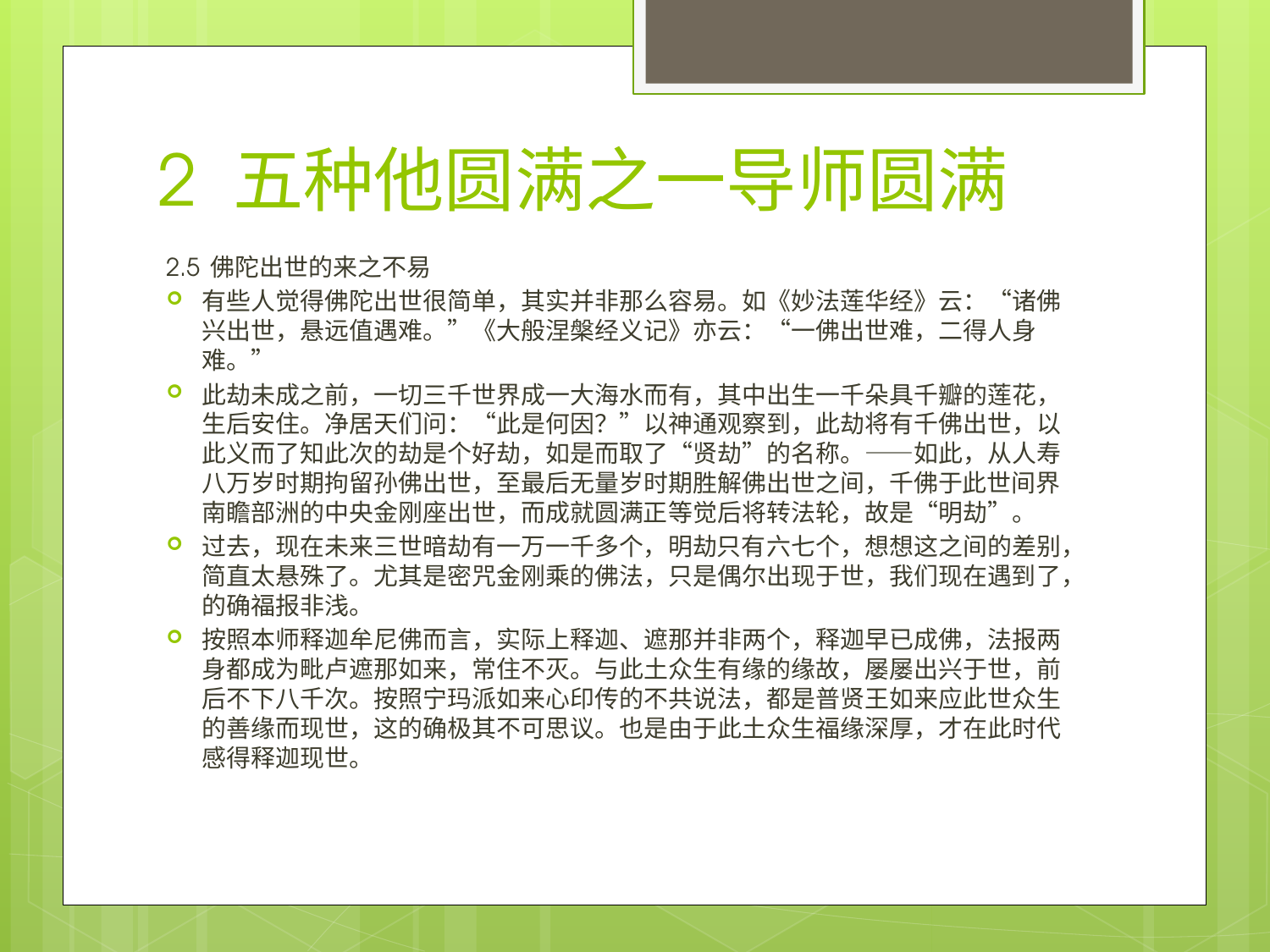

# 2 五种他圆满之一导师圆满
2.5 佛陀出世的来之不易
有些人觉得佛陀出世很简单，其实并非那么容易。如《妙法莲华经》云：“诸佛兴出世，悬远值遇难。”《大般涅槃经义记》亦云：“一佛出世难，二得人身难。”
此劫未成之前，一切三千世界成一大海水而有，其中出生一千朵具千瓣的莲花，生后安住。净居天们问：“此是何因？”以神通观察到，此劫将有千佛出世，以此义而了知此次的劫是个好劫，如是而取了“贤劫”的名称。——如此，从人寿八万岁时期拘留孙佛出世，至最后无量岁时期胜解佛出世之间，千佛于此世间界南瞻部洲的中央金刚座出世，而成就圆满正等觉后将转法轮，故是“明劫”。
过去，现在未来三世暗劫有一万一千多个，明劫只有六七个，想想这之间的差别，简直太悬殊了。尤其是密咒金刚乘的佛法，只是偶尔出现于世，我们现在遇到了，的确福报非浅。
按照本师释迦牟尼佛而言，实际上释迦、遮那并非两个，释迦早已成佛，法报两身都成为毗卢遮那如来，常住不灭。与此土众生有缘的缘故，屡屡出兴于世，前后不下八千次。按照宁玛派如来心印传的不共说法，都是普贤王如来应此世众生的善缘而现世，这的确极其不可思议。也是由于此土众生福缘深厚，才在此时代感得释迦现世。